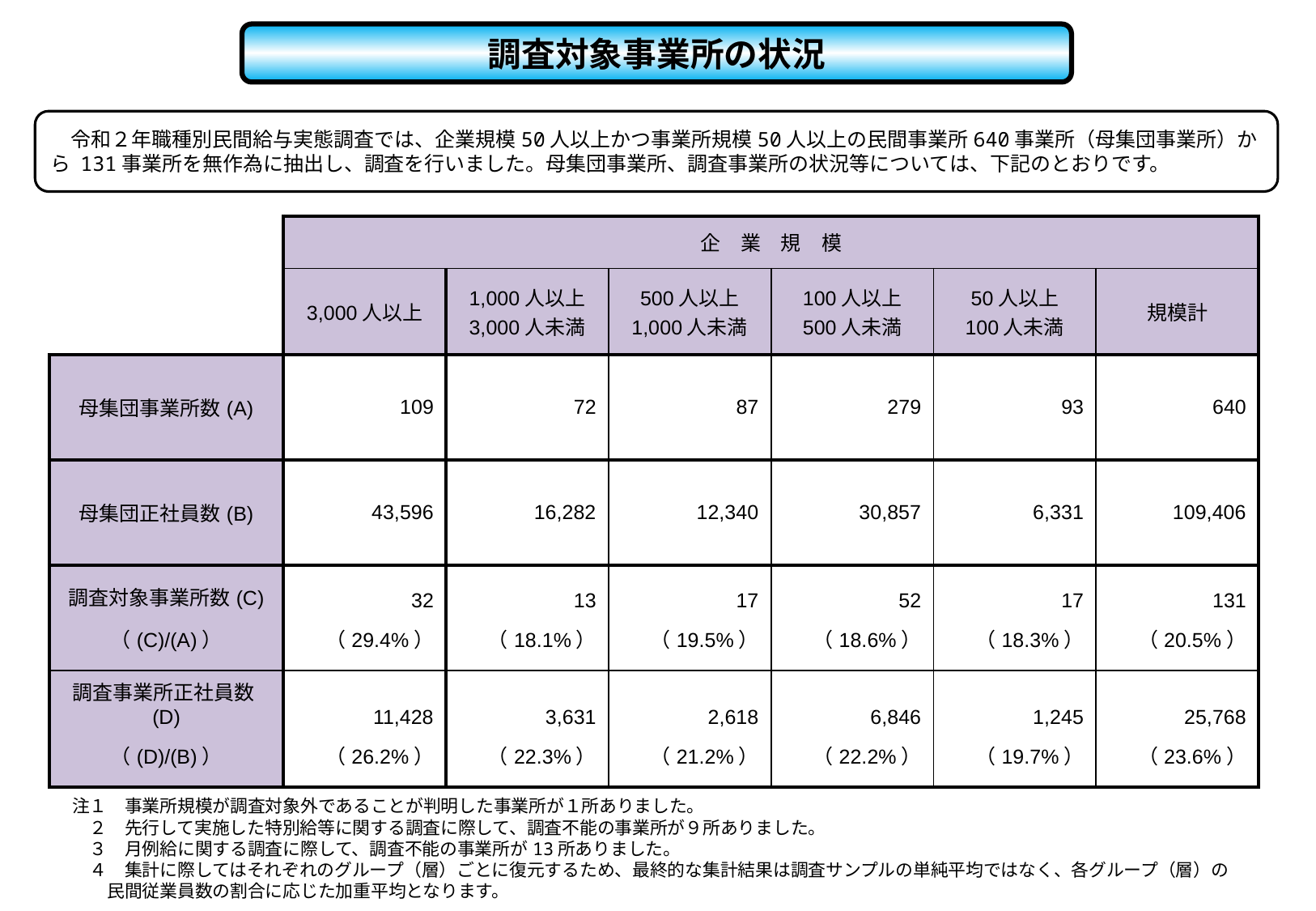

調査対象事業所の状況
　令和２年職種別民間給与実態調査では、企業規模50人以上かつ事業所規模50人以上の民間事業所640事業所（母集団事業所）から 131事業所を無作為に抽出し、調査を行いました。母集団事業所、調査事業所の状況等については、下記のとおりです。
|  | 企　業　規　模 |  |  |  |  |  |
| --- | --- | --- | --- | --- | --- | --- |
|  | 3,000人以上 | 1,000人以上 3,000人未満 | 500人以上 1,000人未満 | 100人以上 500人未満 | 50人以上 100人未満 | 規模計 |
| 母集団事業所数(A) | 109 | 72 | 87 | 279 | 93 | 640 |
| 母集団正社員数(B) | 43,596 | 16,282 | 12,340 | 30,857 | 6,331 | 109,406 |
| 調査対象事業所数(C) | 32 | 13 | 17 | 52 | 17 | 131 |
| （(C)/(A)） | （29.4%） | （18.1%） | （19.5%） | （18.6%） | （18.3%） | （20.5%） |
| 調査事業所正社員数(D) | 11,428 | 3,631 | 2,618 | 6,846 | 1,245 | 25,768 |
| （(D)/(B)） | （26.2%） | （22.3%） | （21.2%） | （22.2%） | （19.7%） | （23.6%） |
注１　事業所規模が調査対象外であることが判明した事業所が１所ありました。
　２　先行して実施した特別給等に関する調査に際して、調査不能の事業所が９所ありました。
　３　月例給に関する調査に際して、調査不能の事業所が13所ありました。
　４　集計に際してはそれぞれのグループ（層）ごとに復元するため、最終的な集計結果は調査サンプルの単純平均ではなく、各グループ（層）の
　　民間従業員数の割合に応じた加重平均となります。